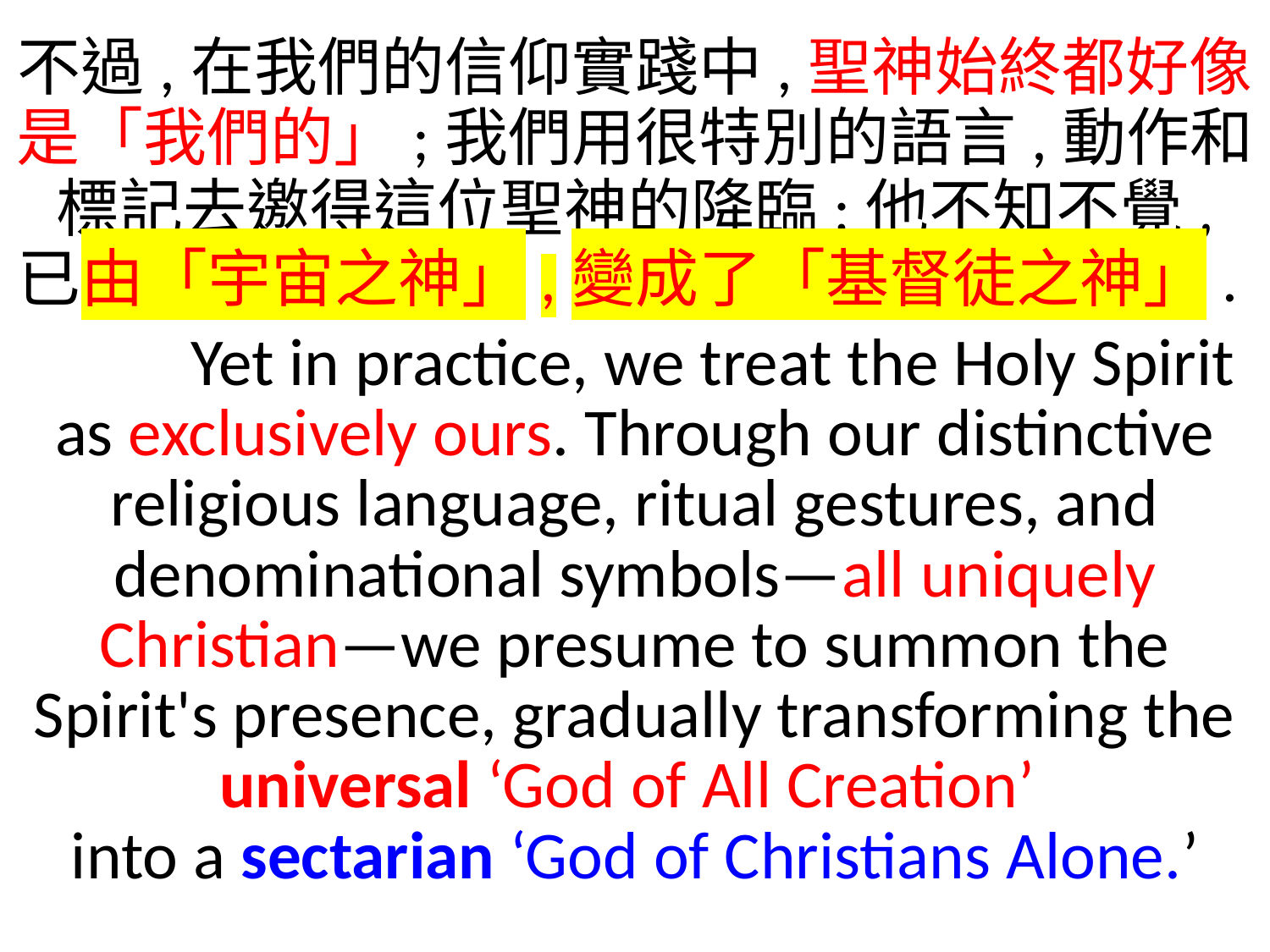

不過,在我們的信仰實踐中,聖神始終都好像是「我們的」;我們用很特別的語言,動作和標記去邀得這位聖神的降臨;他不知不覺,
已由「宇宙之神」,變成了「基督徒之神」.
　　 Yet in practice, we treat the Holy Spirit as exclusively ours. Through our distinctive religious language, ritual gestures, and denominational symbols—all uniquely Christian—we presume to summon the Spirit's presence, gradually transforming the universal ‘God of All Creation’
into a sectarian ‘God of Christians Alone.’